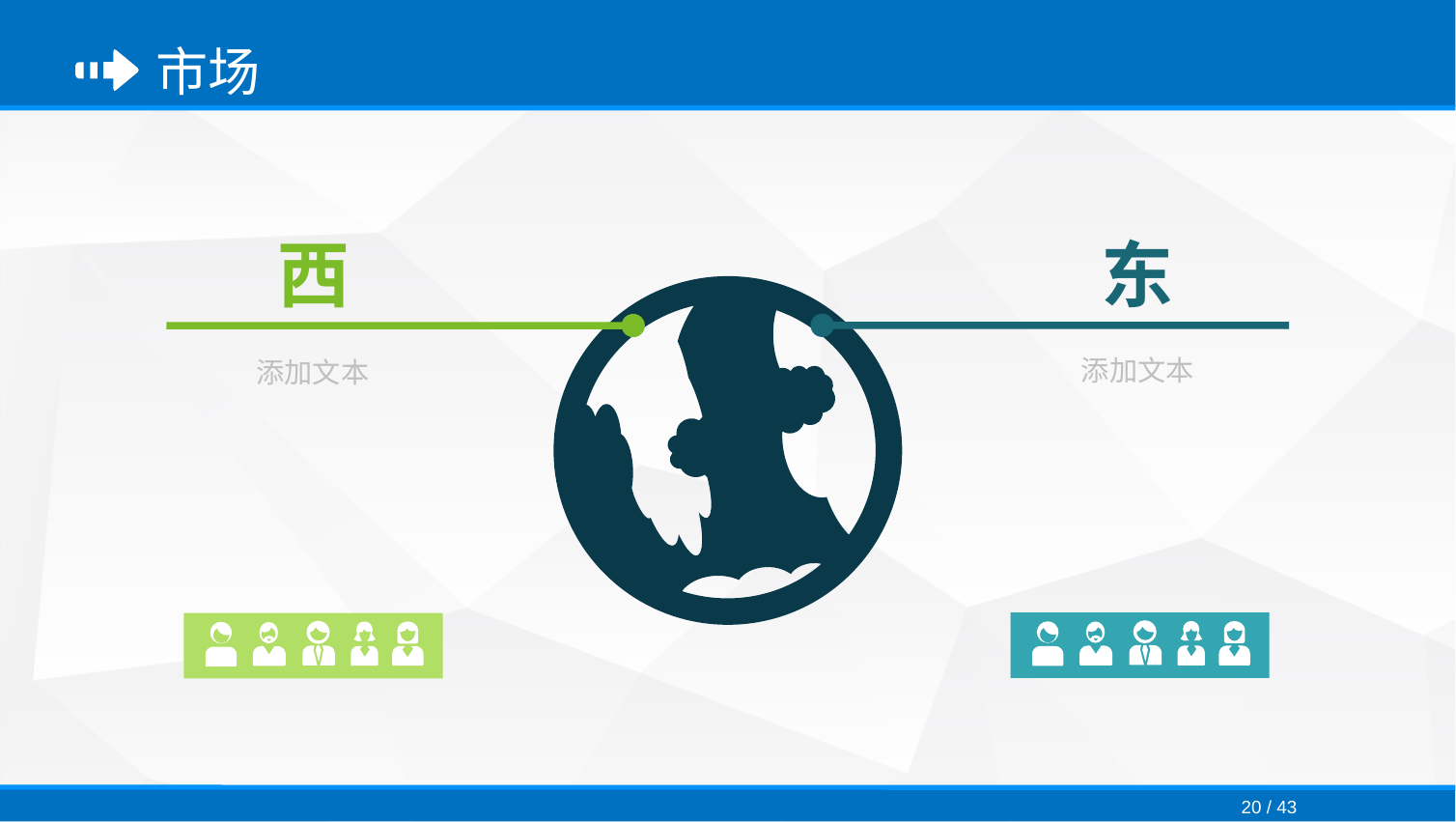

市场
西
东

添加文本
添加文本

20 / 43